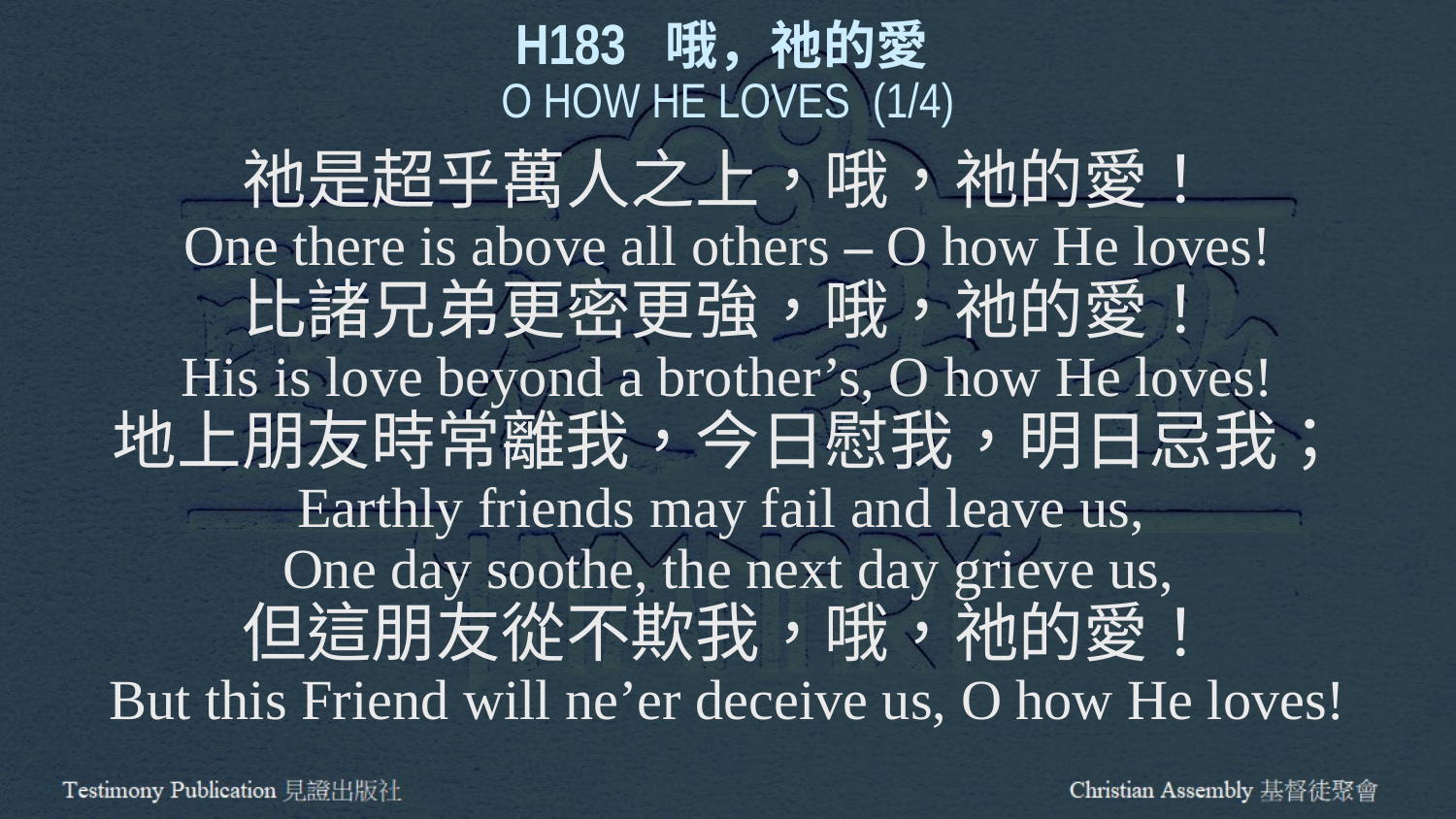

H183  哦，祂的愛
O HOW HE LOVES  (1/4)
祂是超乎萬人之上，哦，祂的愛！
One there is above all others – O how He loves!
比諸兄弟更密更強，哦，祂的愛！
His is love beyond a brother’s, O how He loves!
地上朋友時常離我，今日慰我，明日忌我；
Earthly friends may fail and leave us,
One day soothe, the next day grieve us,
但這朋友從不欺我，哦，祂的愛！
But this Friend will ne’er deceive us, O how He loves!